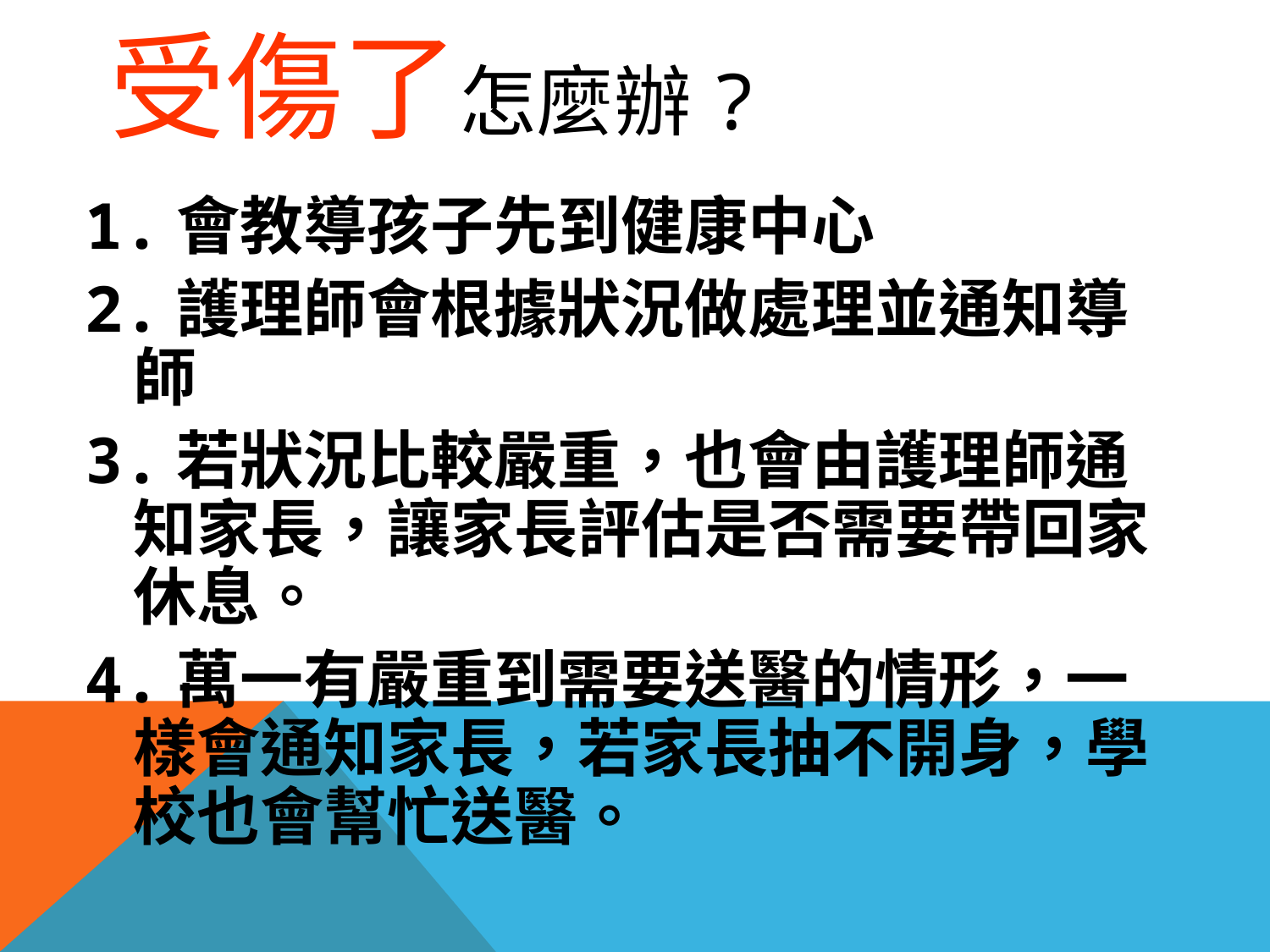

# 受傷了怎麼辦?
1.會教導孩子先到健康中心
2.護理師會根據狀況做處理並通知導師
3.若狀況比較嚴重，也會由護理師通知家長，讓家長評估是否需要帶回家休息。
4.萬一有嚴重到需要送醫的情形，一樣會通知家長，若家長抽不開身，學校也會幫忙送醫。